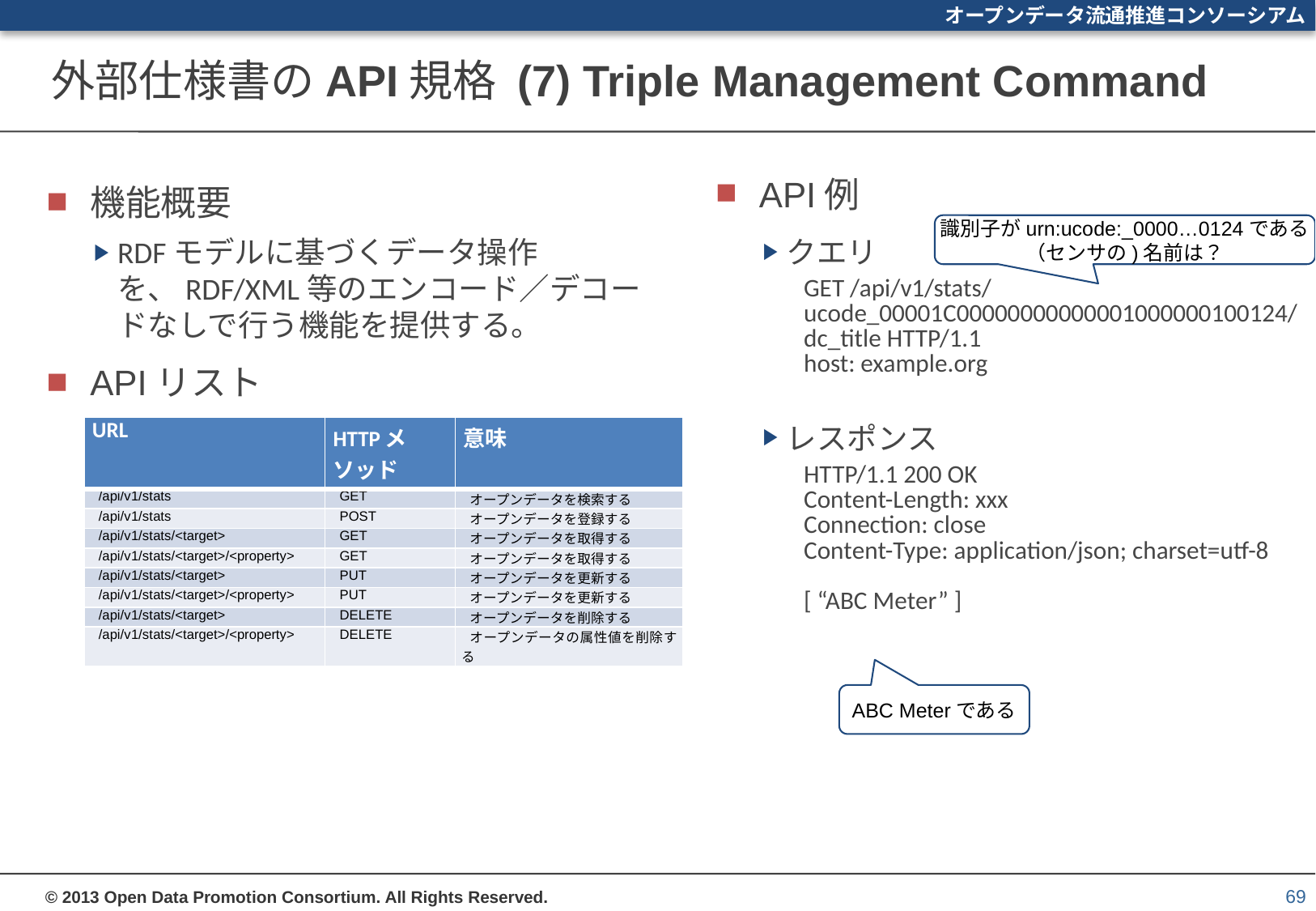

# 外部仕様書のAPI規格 (7) Triple Management Command
API例
クエリ
GET /api/v1/stats/ucode_00001C00000000000001000000100124/dc_title HTTP/1.1
host: example.org
レスポンス
HTTP/1.1 200 OK
Content-Length: xxx
Connection: close
Content-Type: application/json; charset=utf-8
[ “ABC Meter” ]
機能概要
RDFモデルに基づくデータ操作を、RDF/XML等のエンコード／デコードなしで行う機能を提供する。
APIリスト
識別子がurn:ucode:_0000…0124である
（センサの)名前は？
| URL | HTTPメソッド | 意味 |
| --- | --- | --- |
| /api/v1/stats | GET | オープンデータを検索する |
| /api/v1/stats | POST | オープンデータを登録する |
| /api/v1/stats/<target> | GET | オープンデータを取得する |
| /api/v1/stats/<target>/<property> | GET | オープンデータを取得する |
| /api/v1/stats/<target> | PUT | オープンデータを更新する |
| /api/v1/stats/<target>/<property> | PUT | オープンデータを更新する |
| /api/v1/stats/<target> | DELETE | オープンデータを削除する |
| /api/v1/stats/<target>/<property> | DELETE | オープンデータの属性値を削除する |
ABC Meterである
69